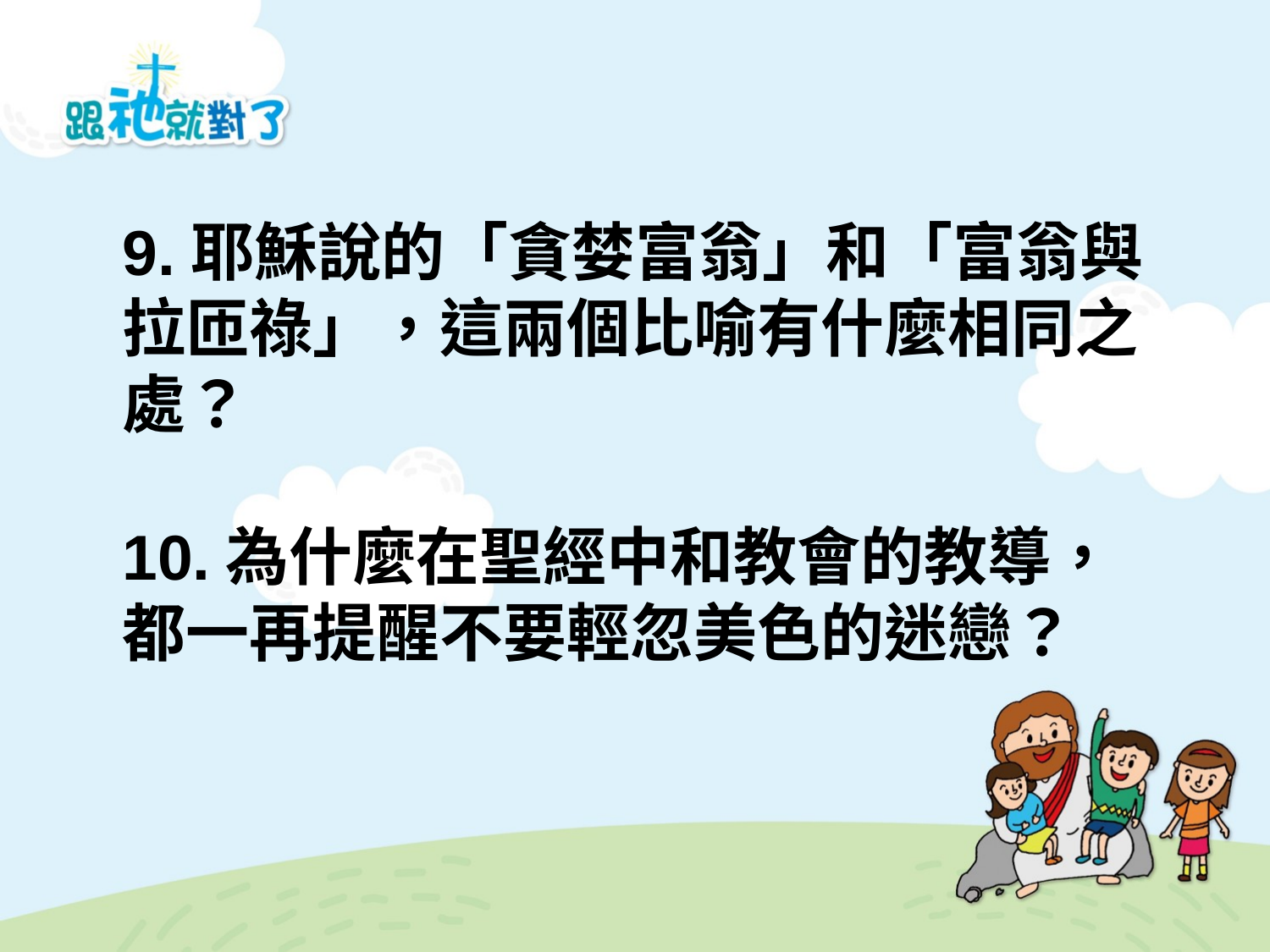

9.耶穌說的「貪婪富翁」和「富翁與拉匝祿」，這兩個比喻有什麼相同之處？

10.為什麼在聖經中和教會的教導，都一再提醒不要輕忽美色的迷戀？